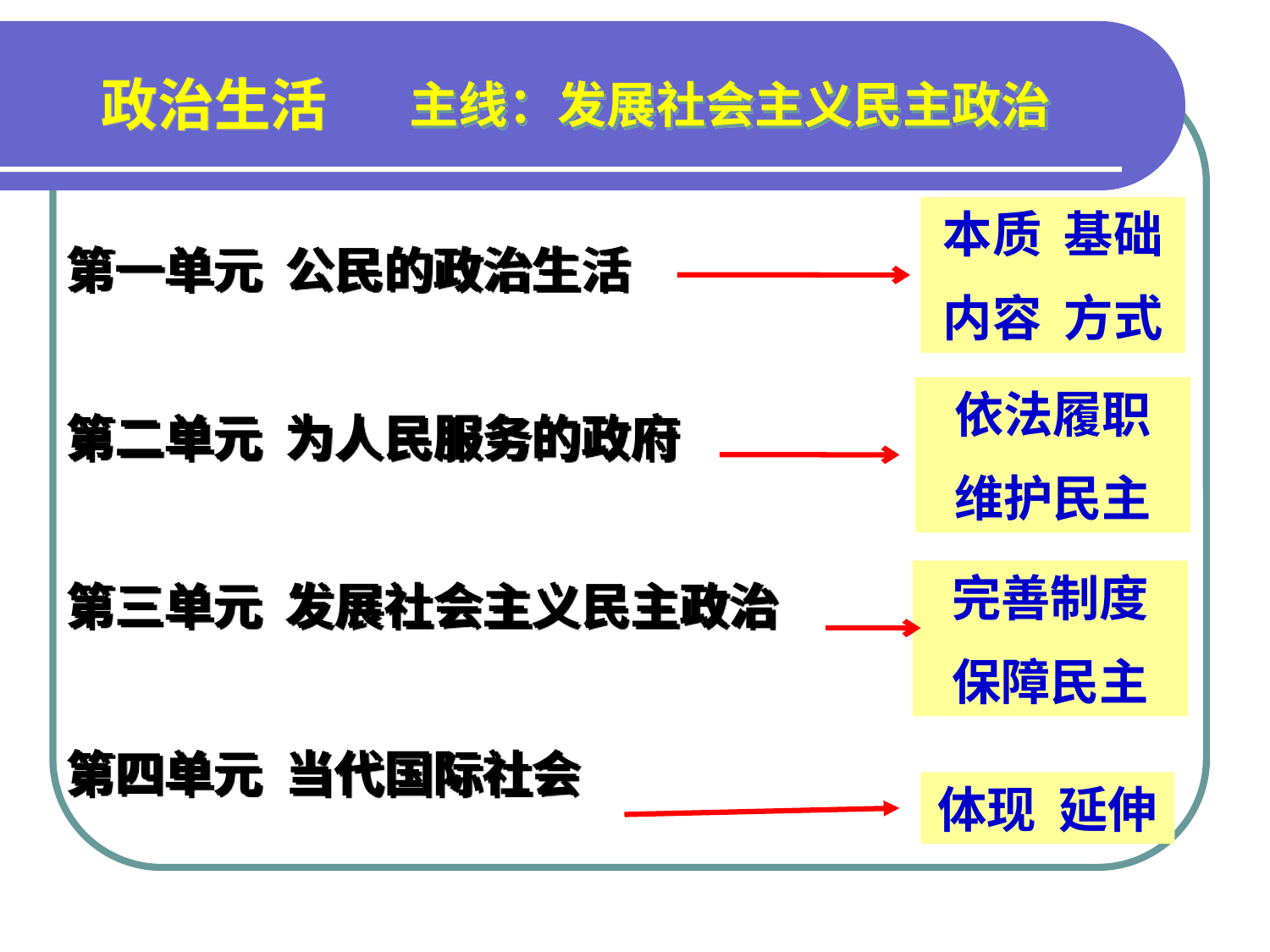

政治生活
主线：发展社会主义民主政治
本质  基础
内容  方式
第一单元  公民的政治生活

第二单元  为人民服务的政府

第三单元  发展社会主义民主政治

第四单元  当代国际社会
依法履职
维护民主
完善制度
保障民主
体现  延伸